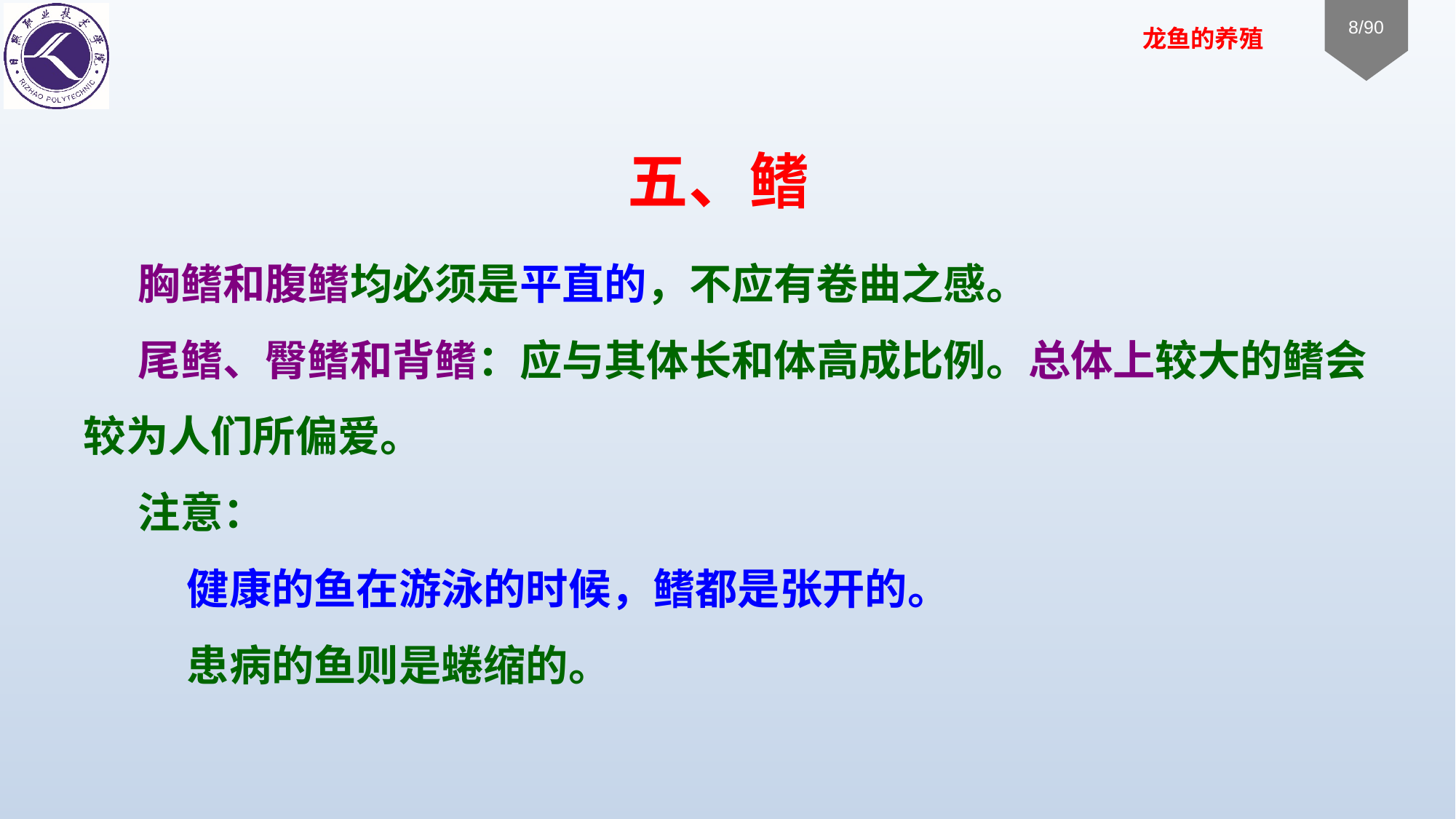

# 五、鳍
胸鳍和腹鳍均必须是平直的，不应有卷曲之感。
尾鳍、臀鳍和背鳍：应与其体长和体高成比例。总体上较大的鳍会较为人们所偏爱。
注意：
    健康的鱼在游泳的时候，鳍都是张开的。
    患病的鱼则是蜷缩的。